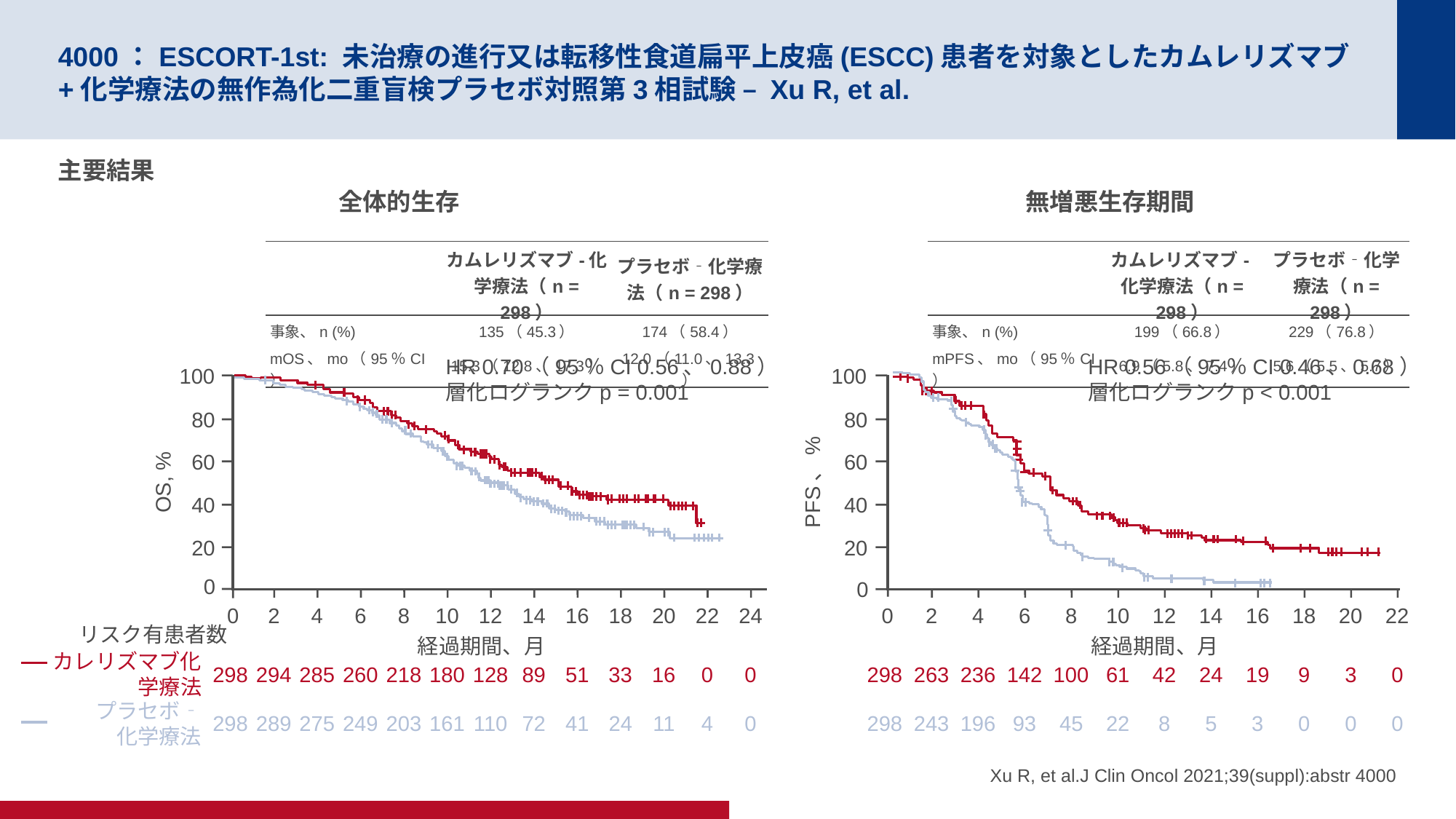

# 4000：ESCORT-1st: 未治療の進行又は転移性食道扁平上皮癌(ESCC)患者を対象としたカムレリズマブ+化学療法の無作為化二重盲検プラセボ対照第3相試験 – Xu R, et al.
主要結果
全体的生存
無増悪生存期間
|  | カムレリズマブ-化学療法（n = 298） | プラセボ‐化学療法（n = 298） |
| --- | --- | --- |
| 事象、n (%) | 135（45.3） | 174（58.4） |
| mOS、mo（95％CI） | 15.3（12.8、17.3） | 12.0（11.0、13.3） |
|  | カムレリズマブ-化学療法（n = 298） | プラセボ‐化学療法（n = 298） |
| --- | --- | --- |
| 事象、n (%) | 199（66.8） | 229（76.8） |
| mPFS、mo（95％CI） | 6.9（5.8、7.4） | 5.6（5.5、5.7） |
HR 0.70（95％CI 0.56、0.88）
層化ログランクp = 0.001
HR 0.56（95％CI 0.46、0.68）
層化ログランクp < 0.001
100

80

60

OS, %
40

20

0

0
2
4
6
8
10
12
14
16
18
20
22
24
経過期間、月
298
294
285
260
218
180
128
89
51
33
16
0
0
298
289
275
249
203
161
110
72
41
24
11
4
0
100

80

60

PFS、%
40

20

0

0
2
4
6
8
10
12
14
16
18
20
22
経過期間、月
298
263
236
142
100
61
42
24
19
9
3
0
298
243
196
93
45
22
8
5
3
0
0
0

リスク有患者数
カレリズマブ化学療法
プラセボ‐
化学療法
Xu R, et al.J Clin Oncol 2021;39(suppl):abstr 4000